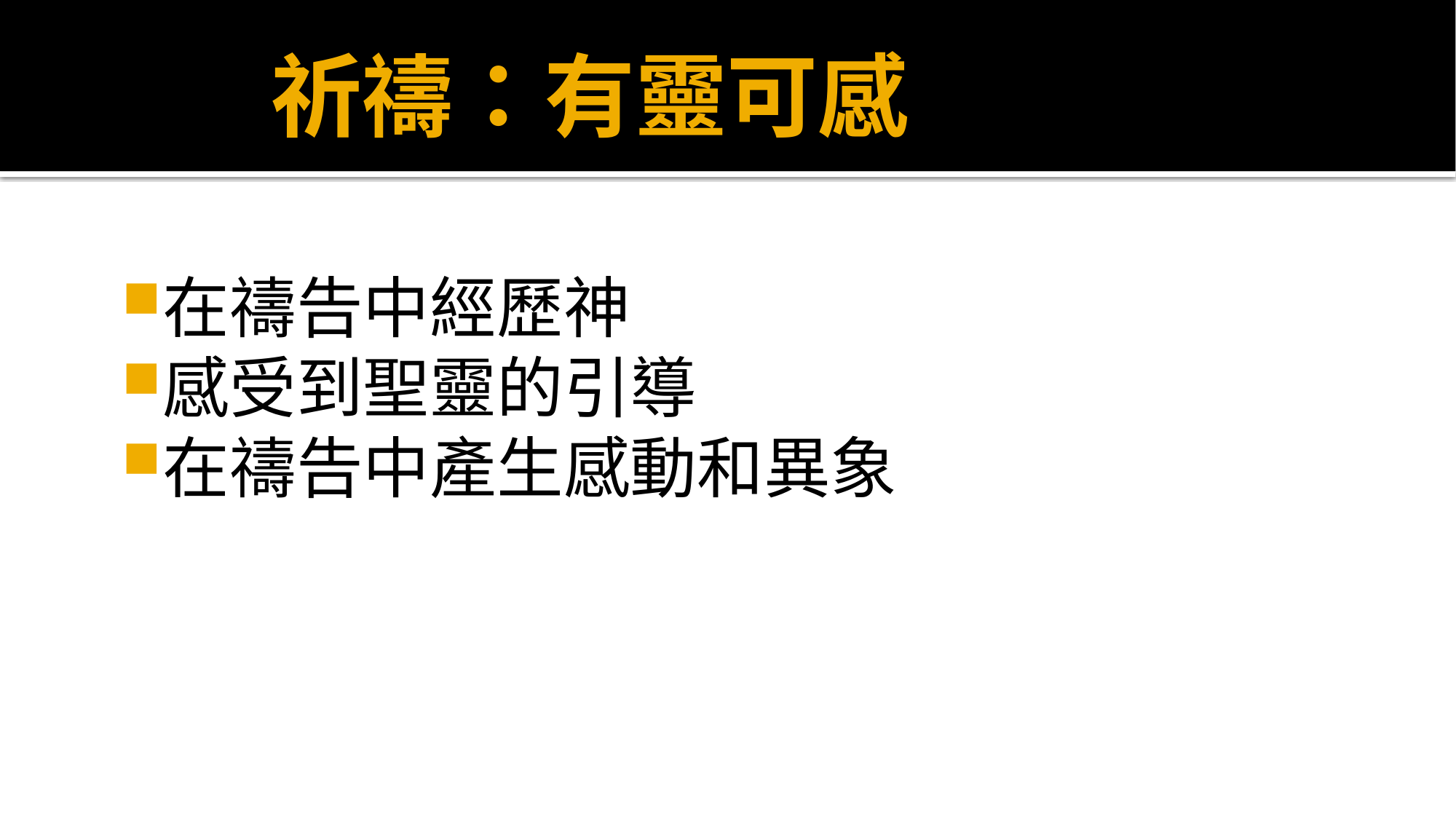

# 祈禱：有靈可感
在禱告中經歷神
感受到聖靈的引導
在禱告中產生感動和異象